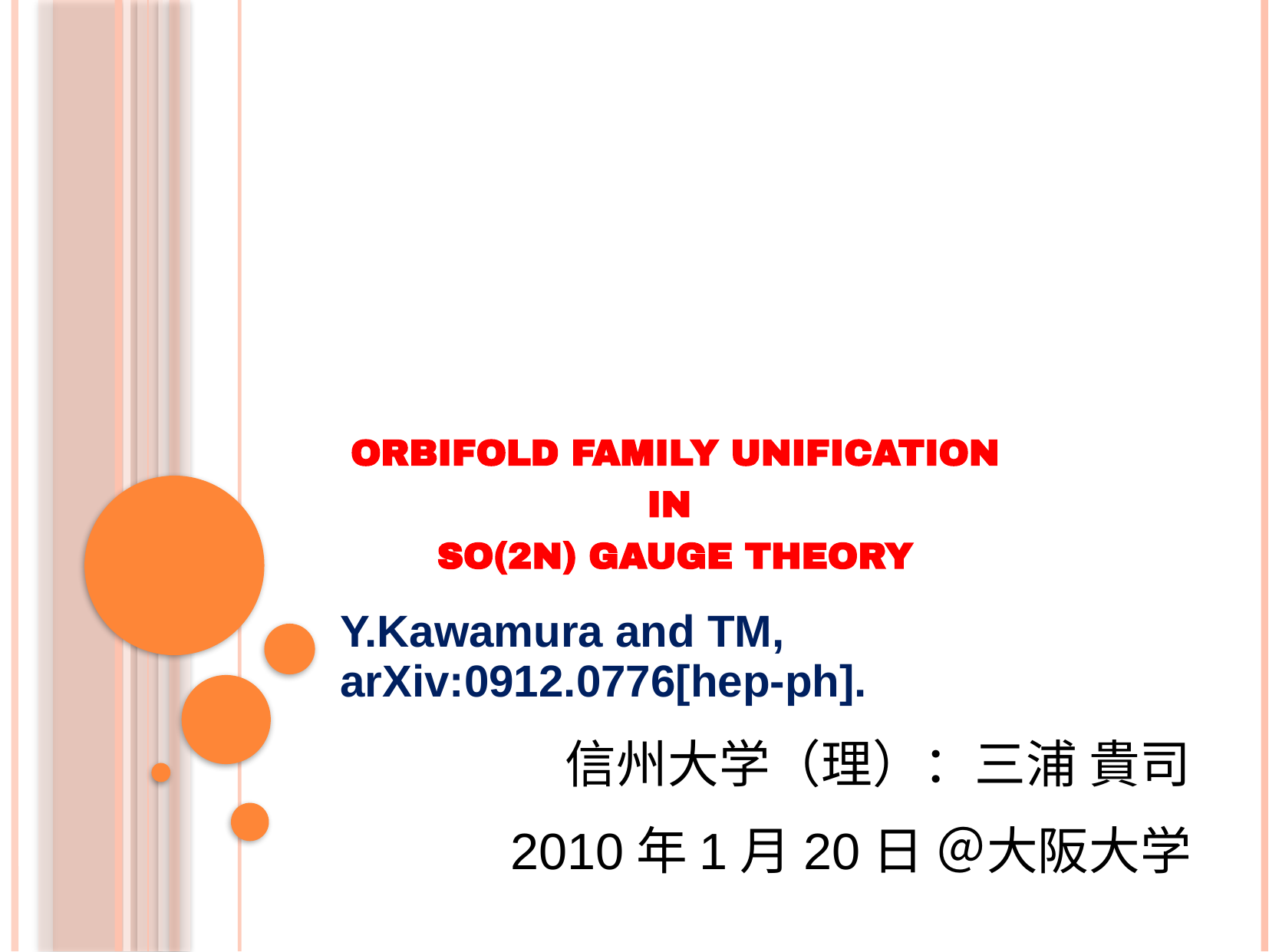

# Orbifold Family Unification in SO(2N) Gauge Theory
Y.Kawamura and TM, arXiv:0912.0776[hep-ph].
信州大学（理）：三浦 貴司
2010年1月20日 ＠大阪大学